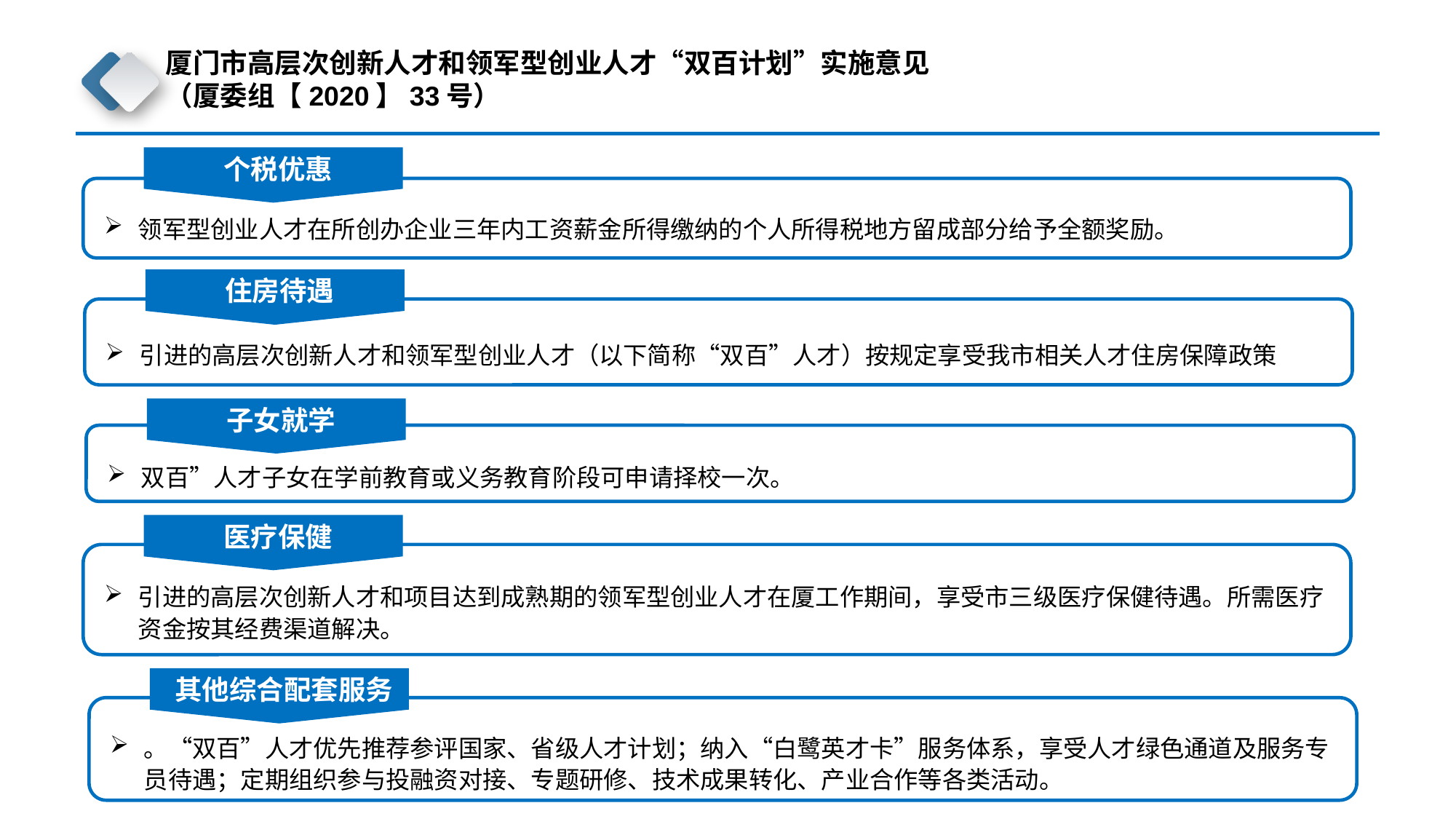

厦门市高层次创新人才和领军型创业人才“双百计划”实施意见
（厦委组【2020】33号）

个税优惠

领军型创业人才在所创办企业三年内工资薪金所得缴纳的个人所得税地方留成部分给予全额奖励。

住房待遇

引进的高层次创新人才和领军型创业人才（以下简称“双百”人才）按规定享受我市相关人才住房保障政策

子女就学

双百”人才子女在学前教育或义务教育阶段可申请择校一次。

医疗保健

引进的高层次创新人才和项目达到成熟期的领军型创业人才在厦工作期间，享受市三级医疗保健待遇。所需医疗资金按其经费渠道解决。

其他综合配套服务

。“双百”人才优先推荐参评国家、省级人才计划；纳入“白鹭英才卡”服务体系，享受人才绿色通道及服务专员待遇；定期组织参与投融资对接、专题研修、技术成果转化、产业合作等各类活动。